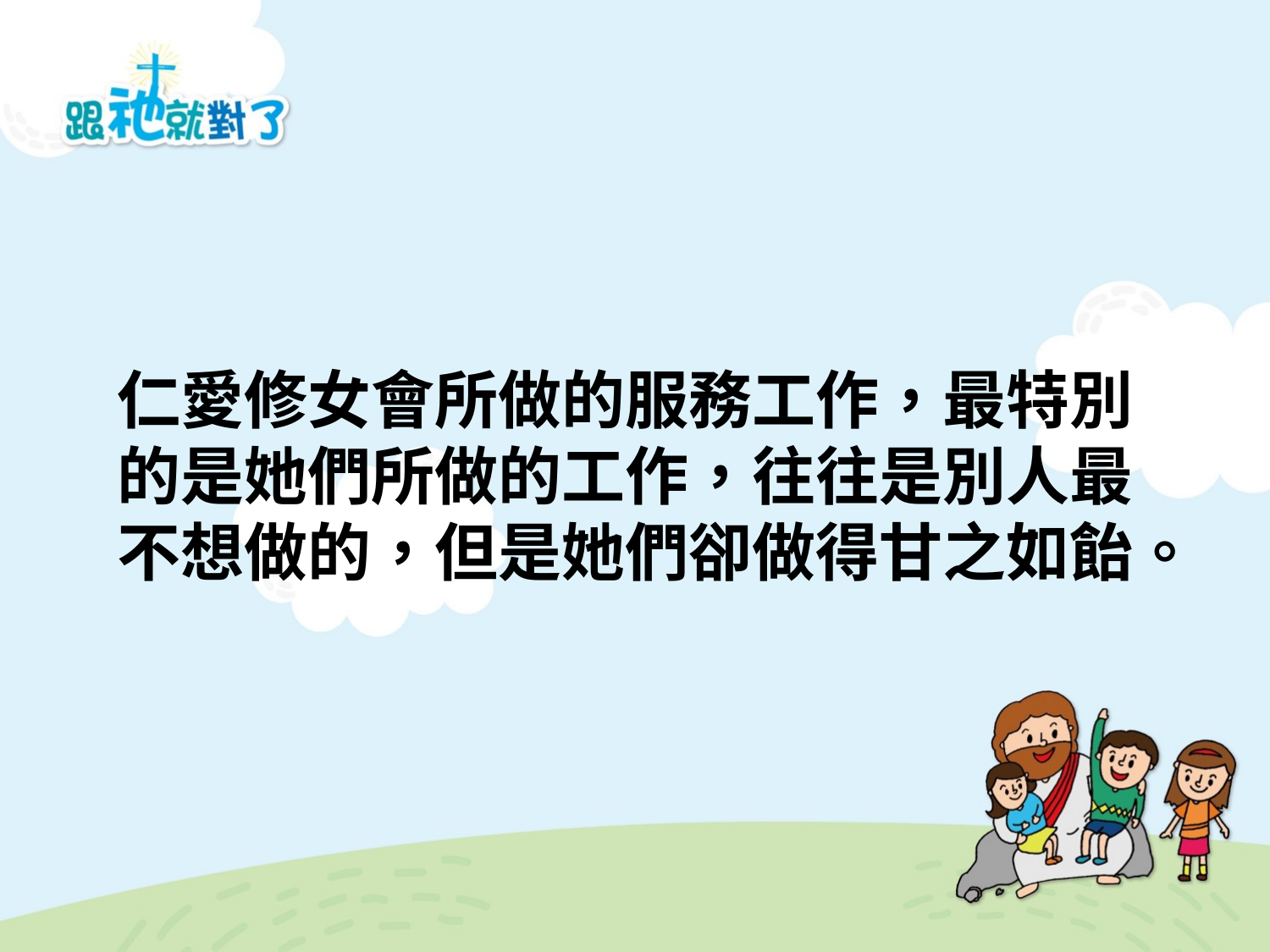

仁愛修女會所做的服務工作，最特別的是她們所做的工作，往往是別人最不想做的，但是她們卻做得甘之如飴。